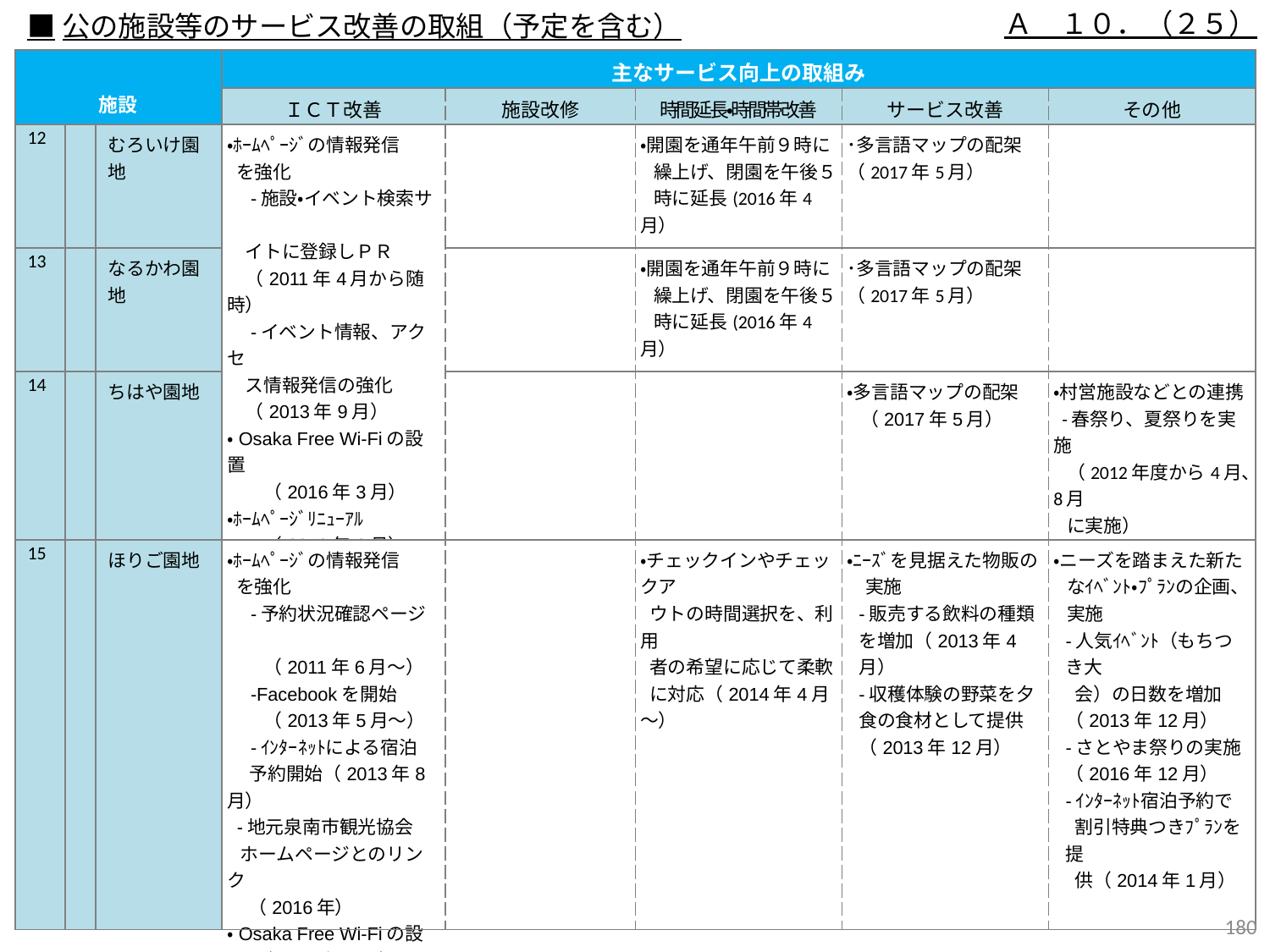

Ａ　１０．（２５）
■公の施設等のサービス改善の取組（予定を含む）
| 施設 |  |  | 主なサービス向上の取組み |  |  |  |  |
| --- | --- | --- | --- | --- | --- | --- | --- |
|  |  |  | ＩＣＴ改善 | 施設改修 | 時間延長・時間帯改善 | サービス改善 | その他 |
| 12 |  | むろいけ園地 | ・ﾎｰﾑﾍﾟｰｼﾞの情報発信 を強化 　-施設・イベント検索サ　　　 　イトに登録しＰＲ 　（2011年4月から随時） 　-イベント情報、アクセ 　ス情報発信の強化　　 　（2013年9月） ・Osaka Free Wi‐Fiの設置 　　（2016年3月） ・ﾎｰﾑﾍﾟｰｼﾞﾘﾆｭｰｱﾙ　 　　（2018年3月） |  | ・開園を通年午前９時に 繰上げ、閉園を午後５ 時に延長(2016年4月） | ･多言語マップの配架（2017年5月） |  |
| 13 |  | なるかわ園地 |  |  | ・開園を通年午前９時に 繰上げ、閉園を午後５ 時に延長(2016年4月） | ･多言語マップの配架（2017年5月） |  |
| 14 |  | ちはや園地 |  |  |  | ・多言語マップの配架 （2017年5月） | ・村営施設などとの連携 -春祭り、夏祭りを実施 （2012年度から4月、8月 に実施） |
| 15 |  | ほりご園地 | ・ﾎｰﾑﾍﾟｰｼﾞの情報発信 を強化 　-予約状況確認ページ　　 　　（2011年6月～） 　-Facebookを開始 　　（2013年5月～） 　-ｲﾝﾀｰﾈｯﾄによる宿泊 　 予約開始（2013年8月） -地元泉南市観光協会 ホームページとのリンク （2016年） ・Osaka Free Wi‐Fiの設 置（2016年3月） |  | ・チェックインやチェックア ウトの時間選択を、利用 者の希望に応じて柔軟 に対応（2014年4月～） | ・ﾆｰｽﾞを見据えた物販の 　実施 -販売する飲料の種類を増加（2013年4月） -収穫体験の野菜を夕食の食材として提供（2013年12月） | ・ニーズを踏まえた新た なｲﾍﾞﾝﾄ・ﾌﾟﾗﾝの企画、 実施 -人気ｲﾍﾞﾝﾄ（もちつき大 会）の日数を増加（2013年12月） -さとやま祭りの実施（2016年12月） -ｲﾝﾀｰﾈｯﾄ宿泊予約で 割引特典つきﾌﾟﾗﾝを提 供（2014年1月） |
180